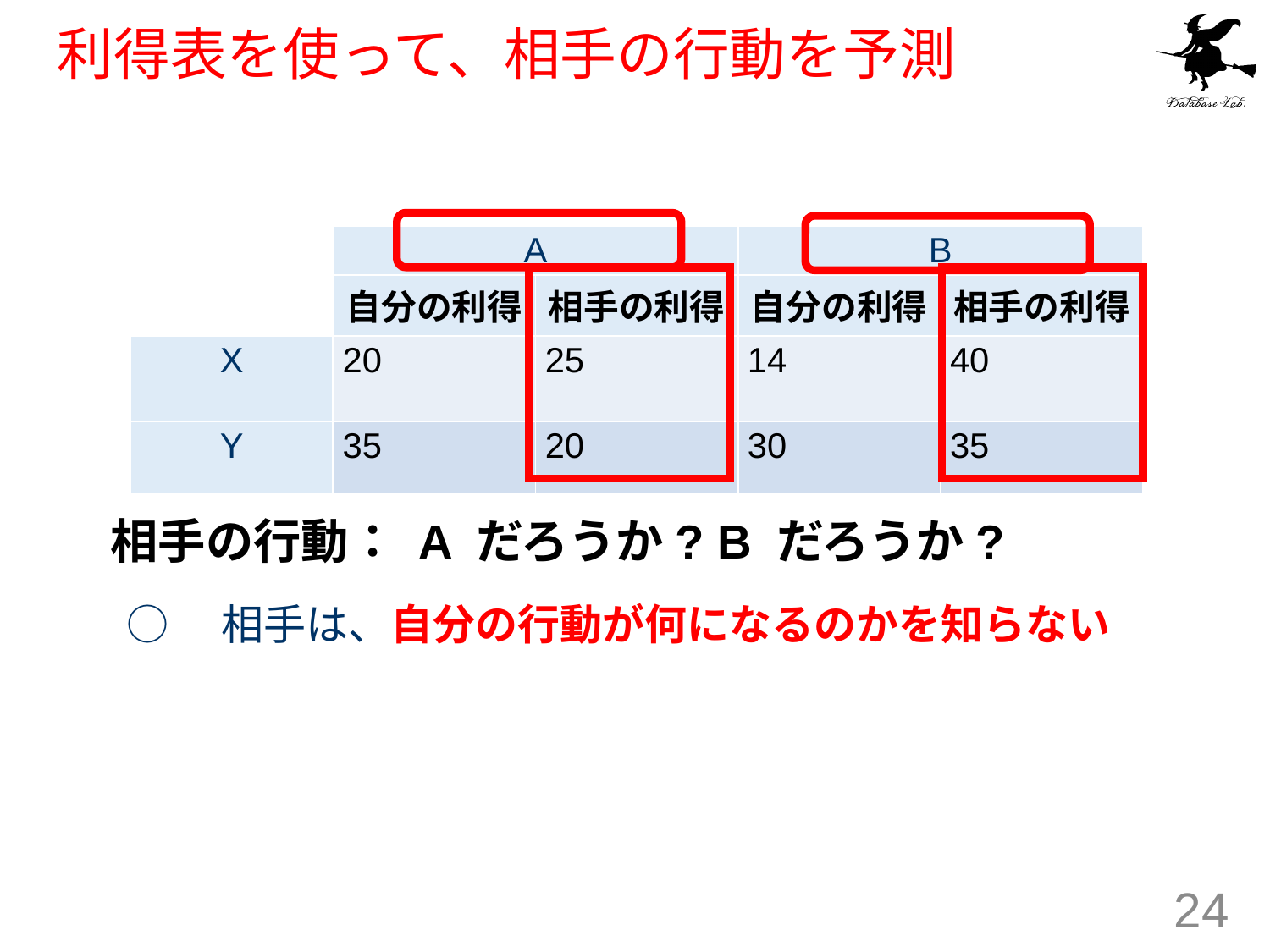

# 利得表を使って、相手の行動を予測

|  | A |  | B |  |
| --- | --- | --- | --- | --- |
|  | 自分の利得 | 相手の利得 | 自分の利得 | 相手の利得 |
| X | 20 | 25 | 14 | 40 |
| Y | 35 | 20 | 30 | 35 |

相手の行動： A だろうか? B だろうか?

○　相手は、自分の行動が何になるのかを知らない

24